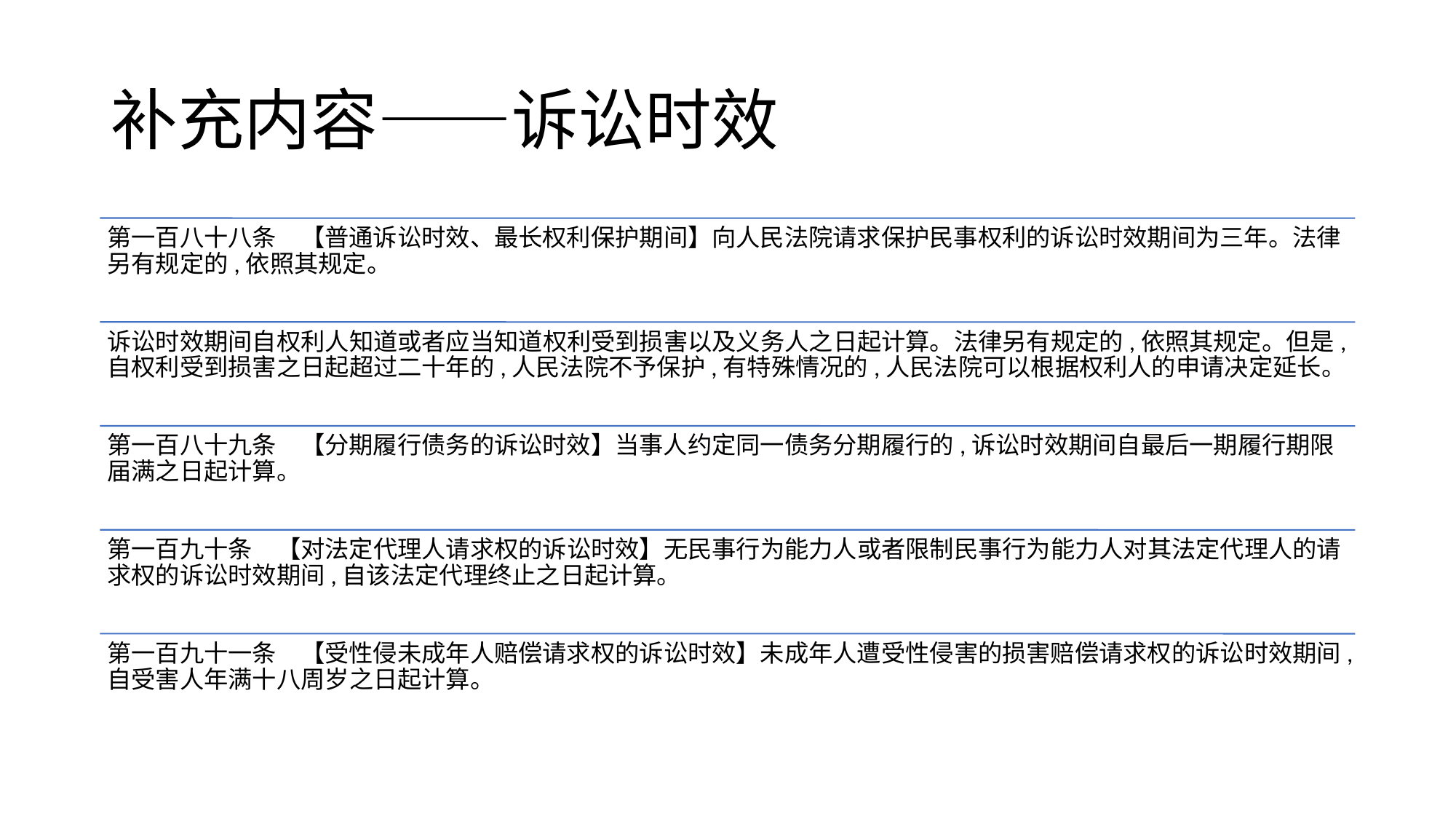

# 补充内容——诉讼时效
第一百八十八条　【普通诉讼时效、最长权利保护期间】向人民法院请求保护民事权利的诉讼时效期间为三年。法律另有规定的,依照其规定。
诉讼时效期间自权利人知道或者应当知道权利受到损害以及义务人之日起计算。法律另有规定的,依照其规定。但是,自权利受到损害之日起超过二十年的,人民法院不予保护,有特殊情况的,人民法院可以根据权利人的申请决定延长。
第一百八十九条　【分期履行债务的诉讼时效】当事人约定同一债务分期履行的,诉讼时效期间自最后一期履行期限届满之日起计算。
第一百九十条　【对法定代理人请求权的诉讼时效】无民事行为能力人或者限制民事行为能力人对其法定代理人的请求权的诉讼时效期间,自该法定代理终止之日起计算。
第一百九十一条　【受性侵未成年人赔偿请求权的诉讼时效】未成年人遭受性侵害的损害赔偿请求权的诉讼时效期间,自受害人年满十八周岁之日起计算。